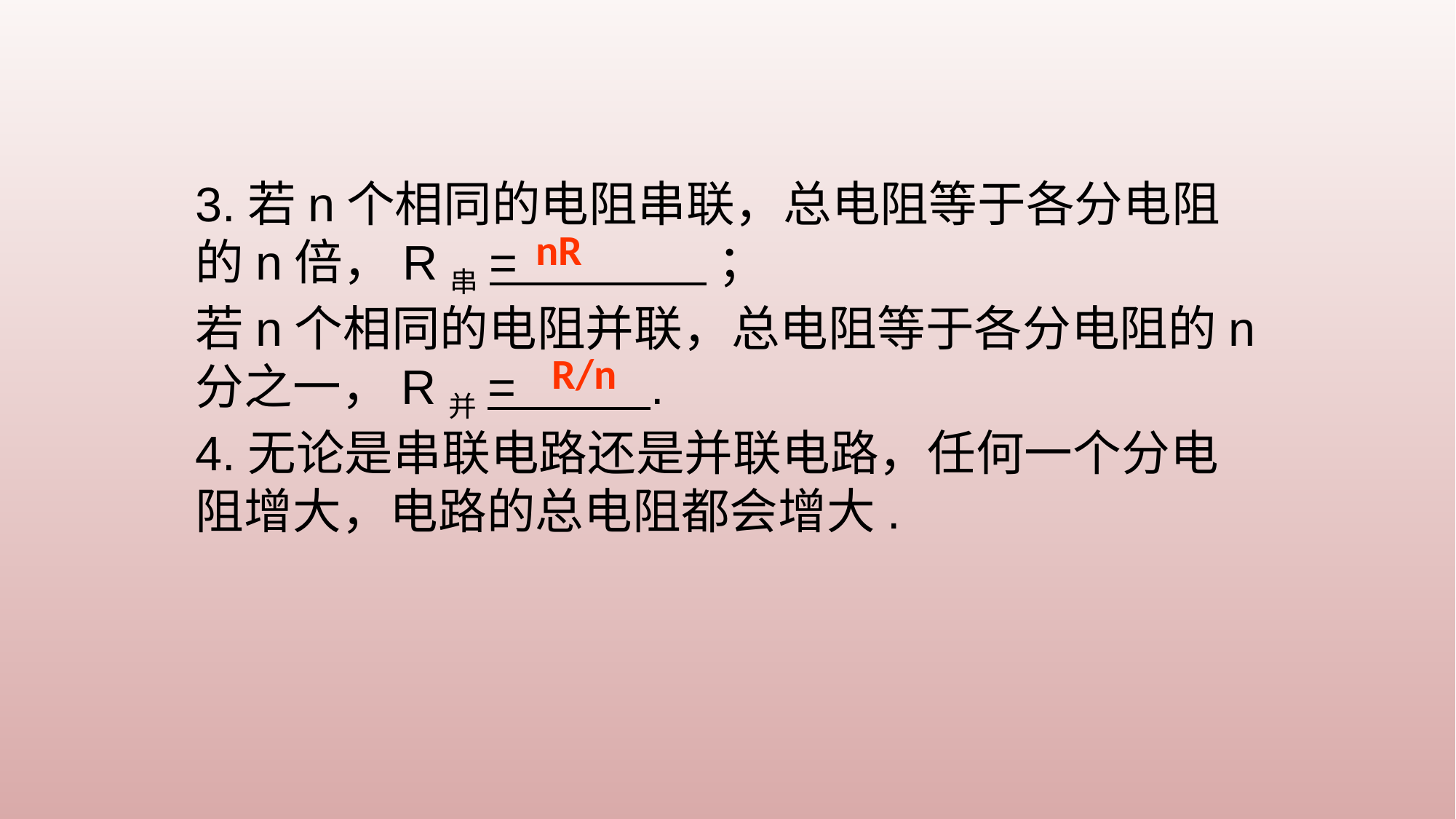

3.若n个相同的电阻串联，总电阻等于各分电阻的n倍，R串=              ；
若n个相同的电阻并联，总电阻等于各分电阻的n分之一，R并=          .
4.无论是串联电路还是并联电路，任何一个分电阻增大，电路的总电阻都会增大.

nR
R/n